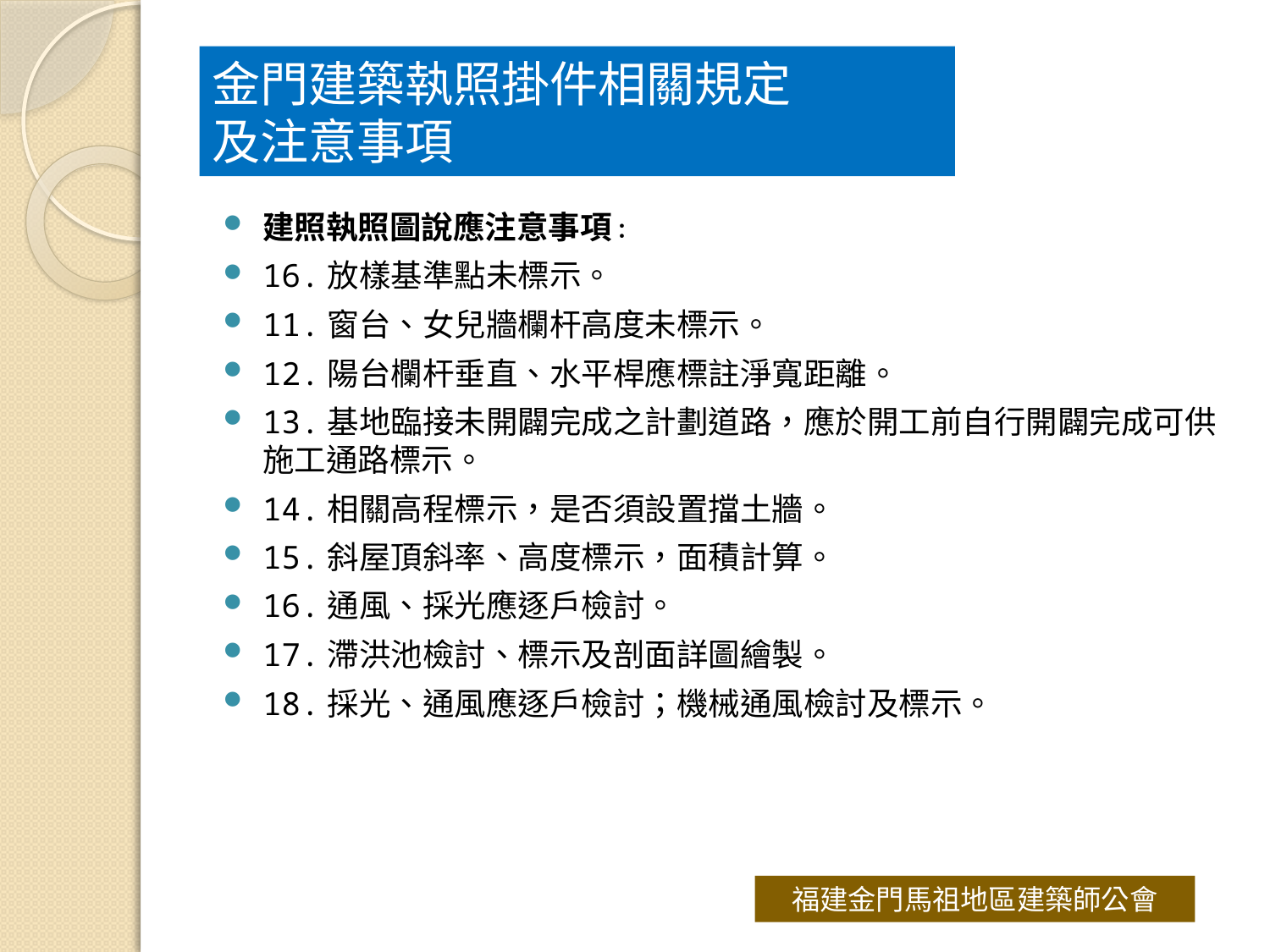

# 金門建築執照掛件相關規定 及注意事項
建照執照圖說應注意事項：
16.放樣基準點未標示。
11.窗台、女兒牆欄杆高度未標示。
12.陽台欄杆垂直、水平桿應標註淨寬距離。
13.基地臨接未開闢完成之計劃道路，應於開工前自行開闢完成可供施工通路標示。
14.相關高程標示，是否須設置擋土牆。
15.斜屋頂斜率、高度標示，面積計算。
16.通風、採光應逐戶檢討。
17.滯洪池檢討、標示及剖面詳圖繪製。
18.採光、通風應逐戶檢討；機械通風檢討及標示。

福建金門馬祖地區建築師公會